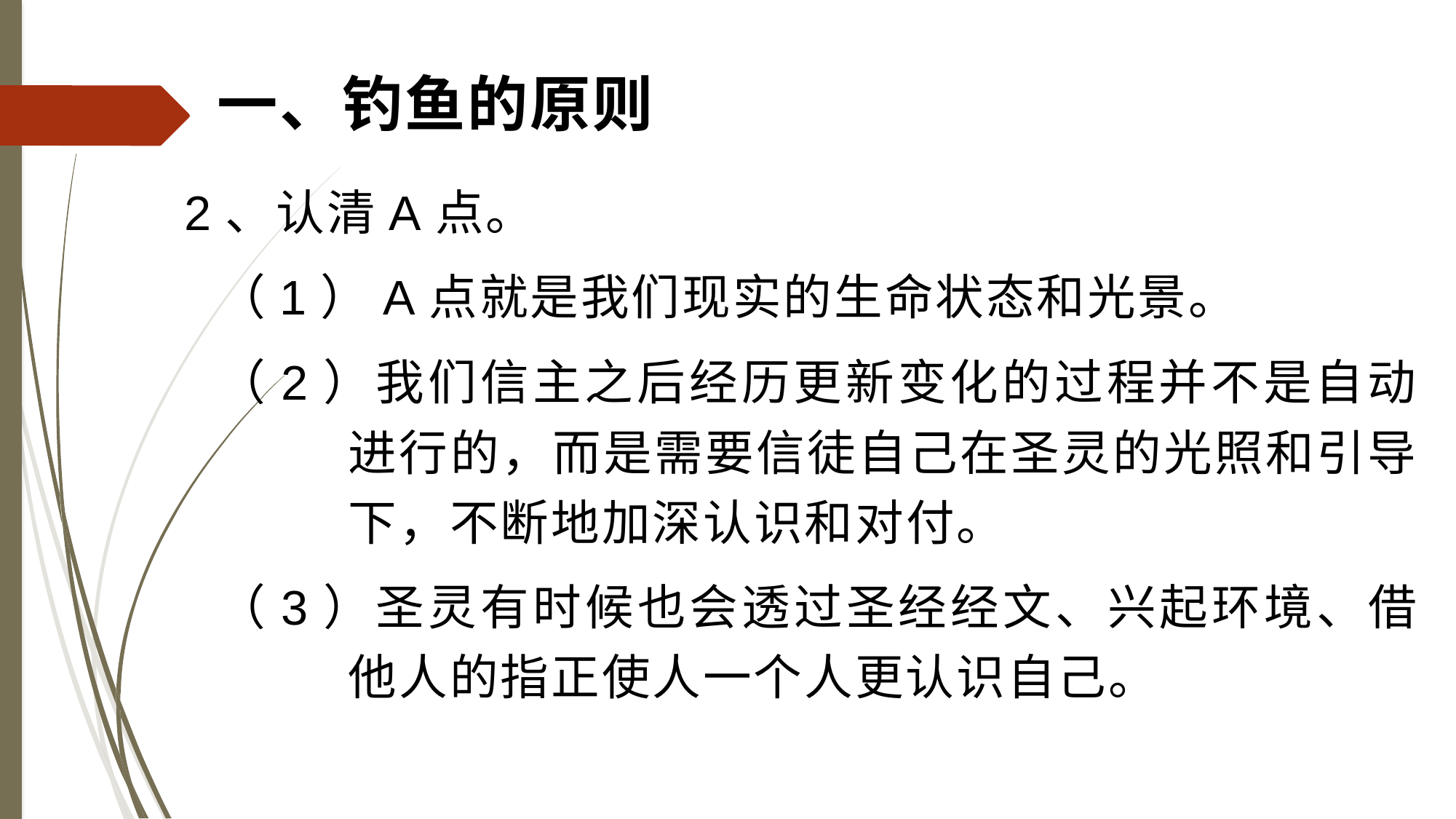

# 一、钓鱼的原则
2、认清A点。
（1）A点就是我们现实的生命状态和光景。
（2）我们信主之后经历更新变化的过程并不是自动进行的，而是需要信徒自己在圣灵的光照和引导下，不断地加深认识和对付。
（3）圣灵有时候也会透过圣经经文、兴起环境、借他人的指正使人一个人更认识自己。